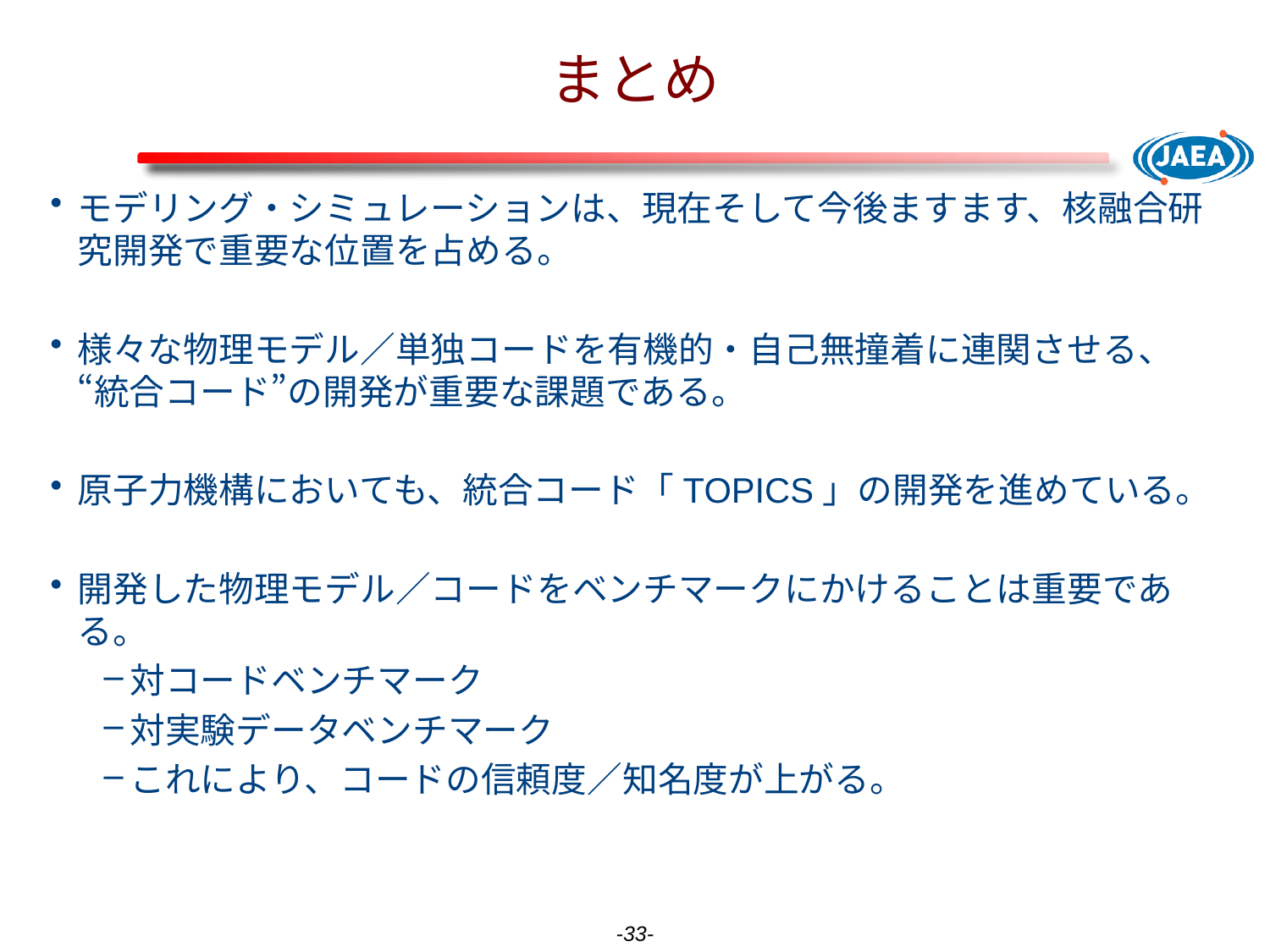

# まとめ
モデリング・シミュレーションは、現在そして今後ますます、核融合研究開発で重要な位置を占める。

様々な物理モデル／単独コードを有機的・自己無撞着に連関させる、“統合コード”の開発が重要な課題である。

原子力機構においても、統合コード「TOPICS」の開発を進めている。

開発した物理モデル／コードをベンチマークにかけることは重要である。
対コードベンチマーク
対実験データベンチマーク
これにより、コードの信頼度／知名度が上がる。